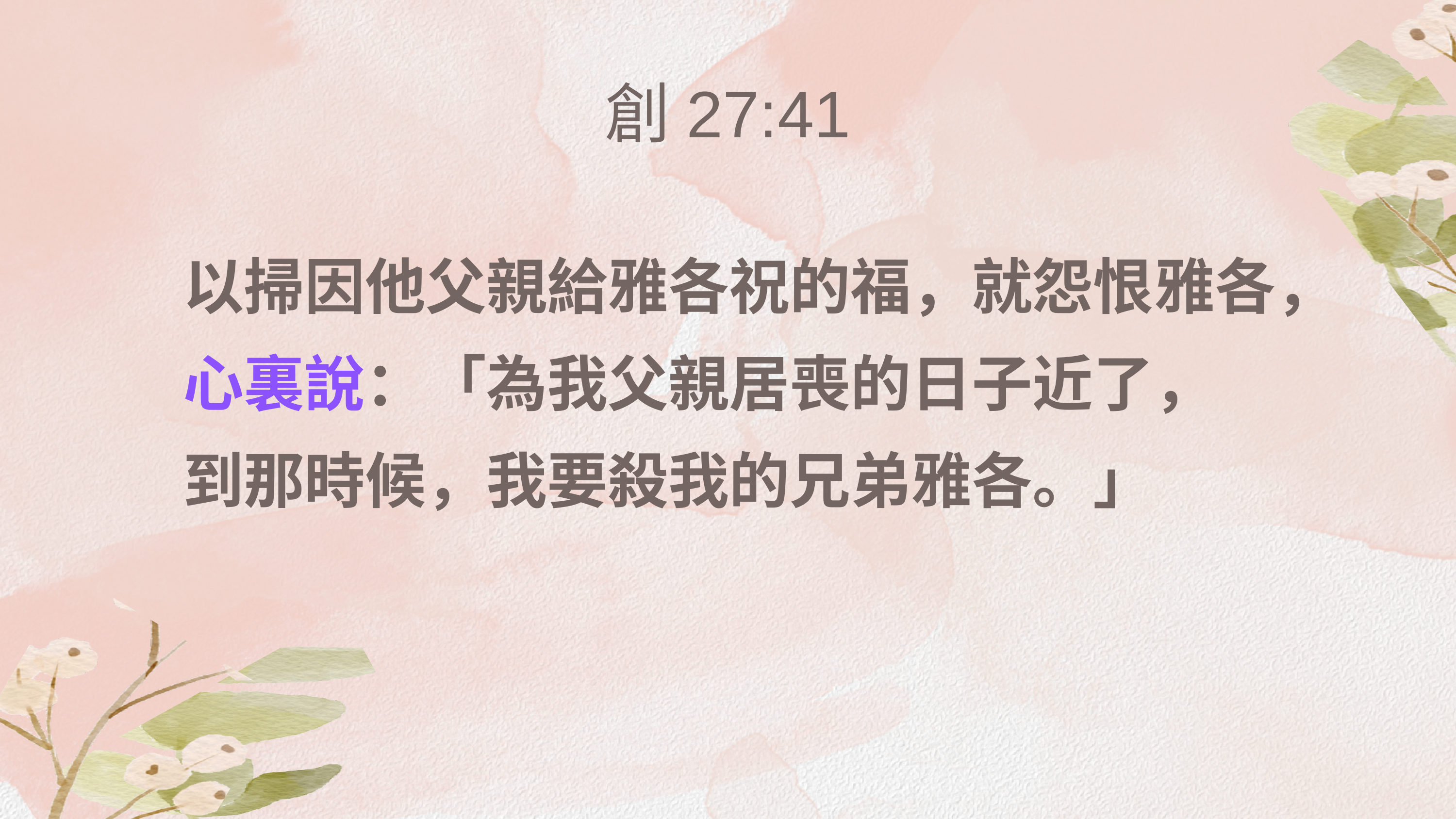

創27:41
以掃因他父親給雅各祝的福，就怨恨雅各，
心裏說：「為我父親居喪的日子近了，
到那時候，我要殺我的兄弟雅各。」